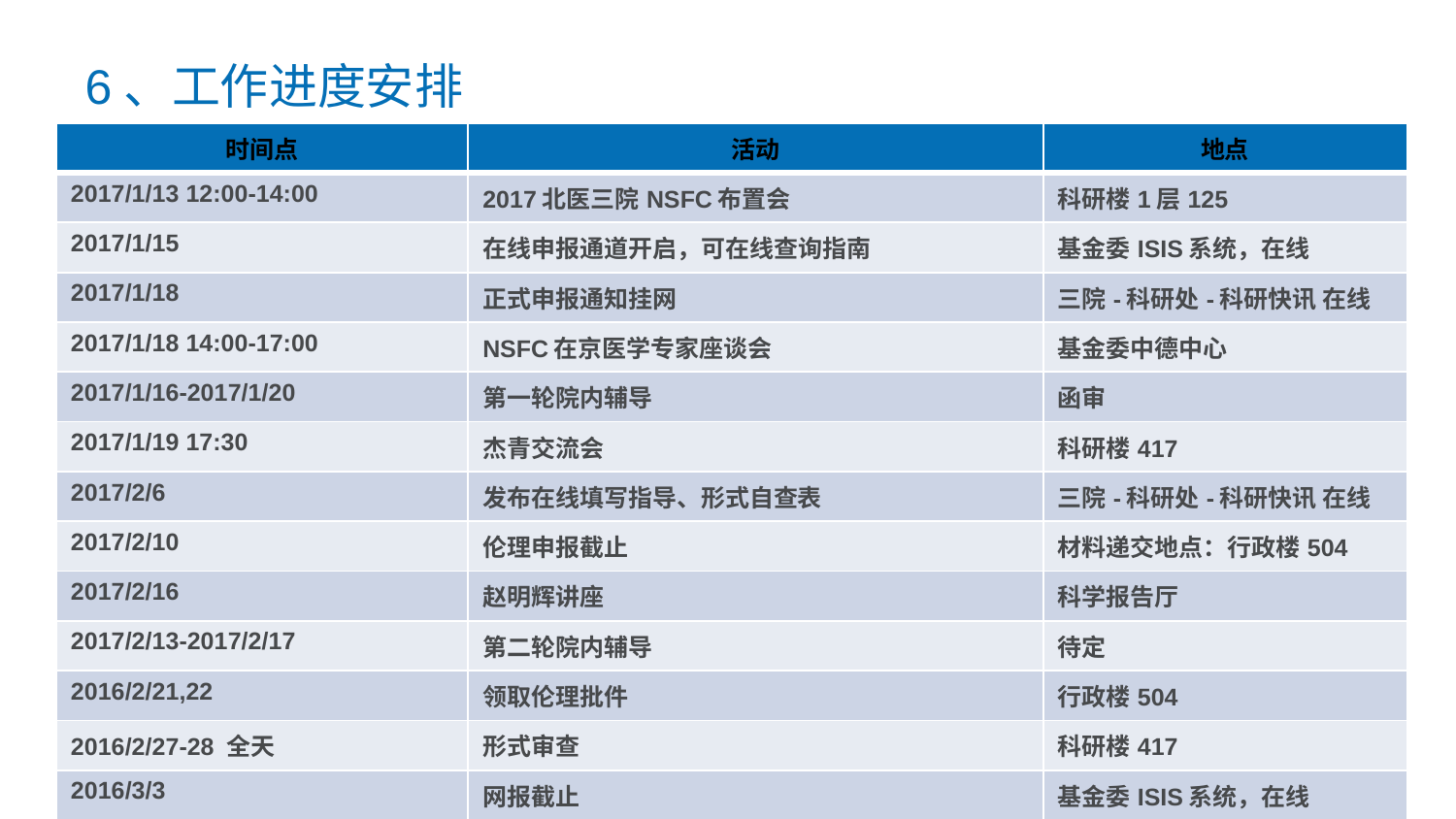

6、工作进度安排
| 时间点 | 活动 | 地点 |
| --- | --- | --- |
| 2017/1/13 12:00-14:00 | 2017北医三院NSFC布置会 | 科研楼1层125 |
| 2017/1/15 | 在线申报通道开启，可在线查询指南 | 基金委ISIS系统，在线 |
| 2017/1/18 | 正式申报通知挂网 | 三院-科研处-科研快讯 在线 |
| 2017/1/18 14:00-17:00 | NSFC在京医学专家座谈会 | 基金委中德中心 |
| 2017/1/16-2017/1/20 | 第一轮院内辅导 | 函审 |
| 2017/1/19 17:30 | 杰青交流会 | 科研楼417 |
| 2017/2/6 | 发布在线填写指导、形式自查表 | 三院-科研处-科研快讯 在线 |
| 2017/2/10 | 伦理申报截止 | 材料递交地点：行政楼504 |
| 2017/2/16 | 赵明辉讲座 | 科学报告厅 |
| 2017/2/13-2017/2/17 | 第二轮院内辅导 | 待定 |
| 2016/2/21,22 | 领取伦理批件 | 行政楼504 |
| 2016/2/27-28 全天 | 形式审查 | 科研楼417 |
| 2016/3/3 | 网报截止 | 基金委ISIS系统，在线 |
| 2016/3/7 12:00 | 提交纸质版材料，申报工作正式结束 | 科研楼417 |
Lorem ipsum dolor sit amet, consectetur adipisicing elit, sed do eiusmod tempor incididunt ut labore et dolore magna aliqua. Ut enim ad minim veniam, quis nostrud exercitation ullamco laboris nisi ut aliquip ex ea commodo consequat.